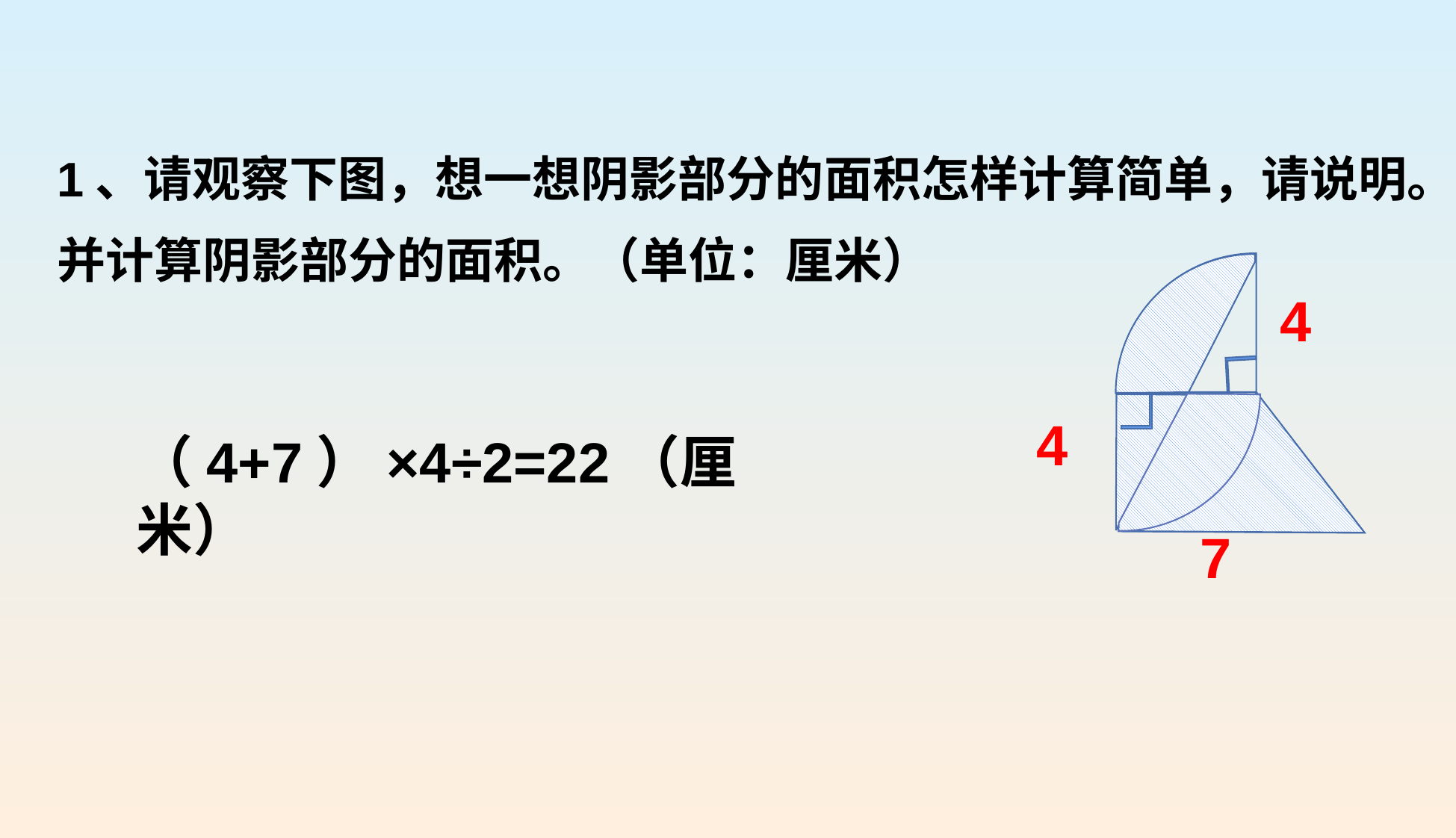

1、请观察下图，想一想阴影部分的面积怎样计算简单，请说明。并计算阴影部分的面积。（单位：厘米）

4

（4+7）×4÷2=22（厘米）
4
7